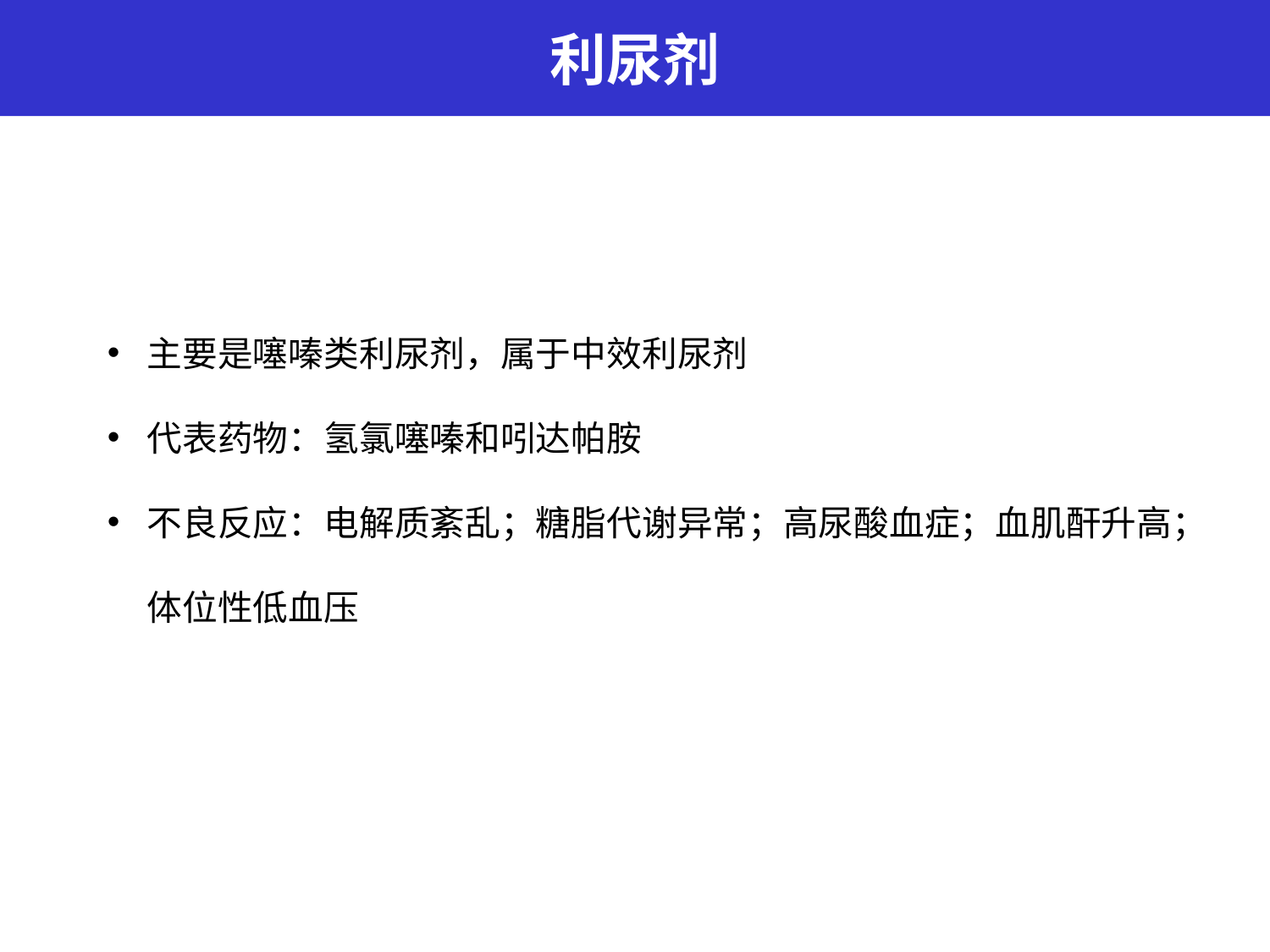

利尿剂
主要是噻嗪类利尿剂，属于中效利尿剂
代表药物：氢氯噻嗪和吲达帕胺
不良反应：电解质紊乱；糖脂代谢异常；高尿酸血症；血肌酐升高；体位性低血压